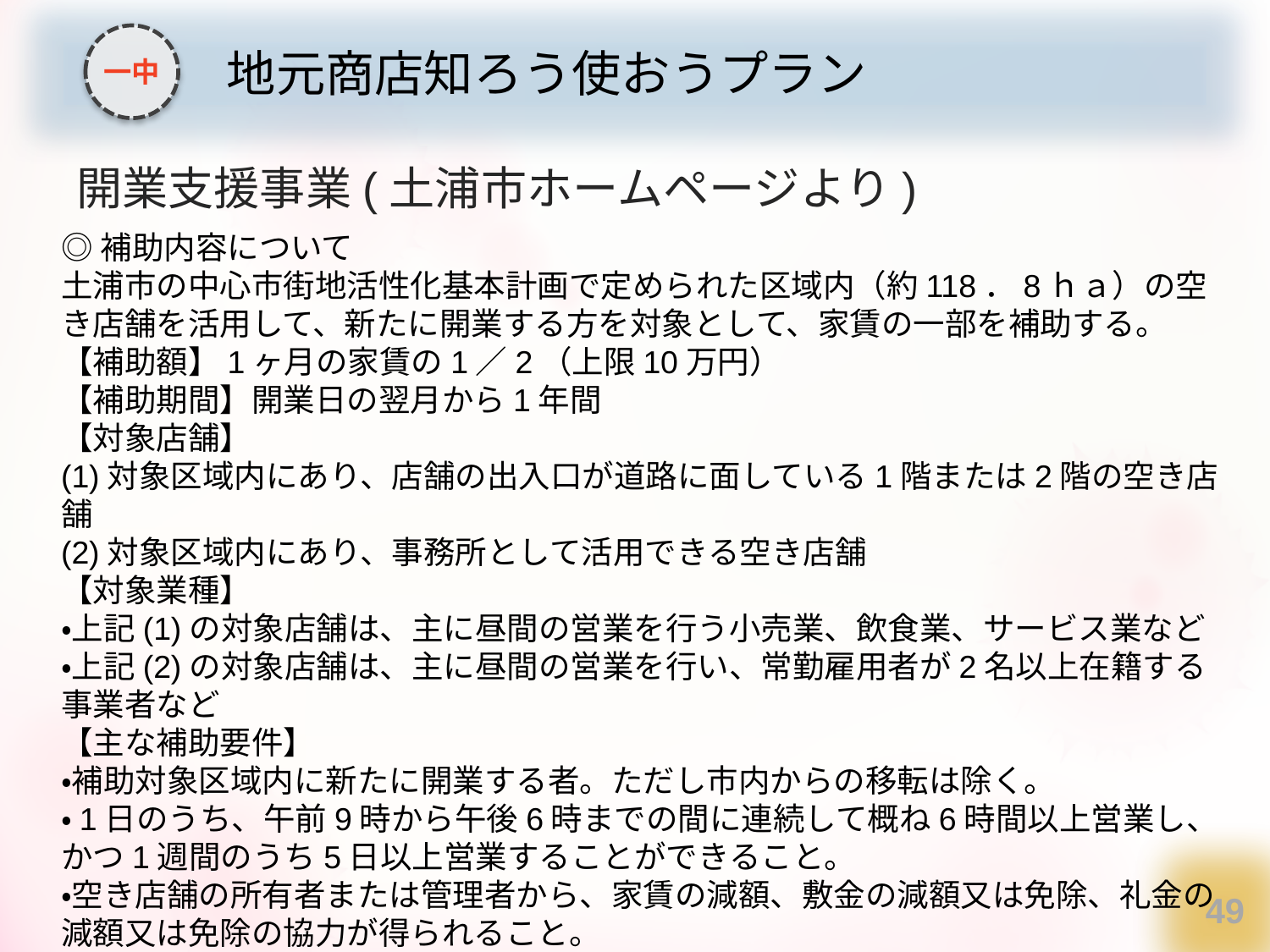

一中
地元商店知ろう使おうプラン

# 開業支援事業(土浦市ホームページより)
◎補助内容について
土浦市の中心市街地活性化基本計画で定められた区域内（約118．8ｈａ）の空き店舗を活用して、新たに開業する方を対象として、家賃の一部を補助する。
【補助額】1ヶ月の家賃の1／2（上限10万円）
【補助期間】開業日の翌月から1年間
【対象店舗】
(1)対象区域内にあり、店舗の出入口が道路に面している1階または2階の空き店舗
(2)対象区域内にあり、事務所として活用できる空き店舗
【対象業種】
・上記(1)の対象店舗は、主に昼間の営業を行う小売業、飲食業、サービス業など
・上記(2)の対象店舗は、主に昼間の営業を行い、常勤雇用者が2名以上在籍する事業者など
【主な補助要件】
・補助対象区域内に新たに開業する者。ただし市内からの移転は除く。
・1日のうち、午前9時から午後6時までの間に連続して概ね6時間以上営業し、かつ1週間のうち5日以上営業することができること。
・空き店舗の所有者または管理者から、家賃の減額、敷金の減額又は免除、礼金の減額又は免除の協力が得られること。
・借主と2年以上の賃貸借契約を締結できる者であること・・・等
49